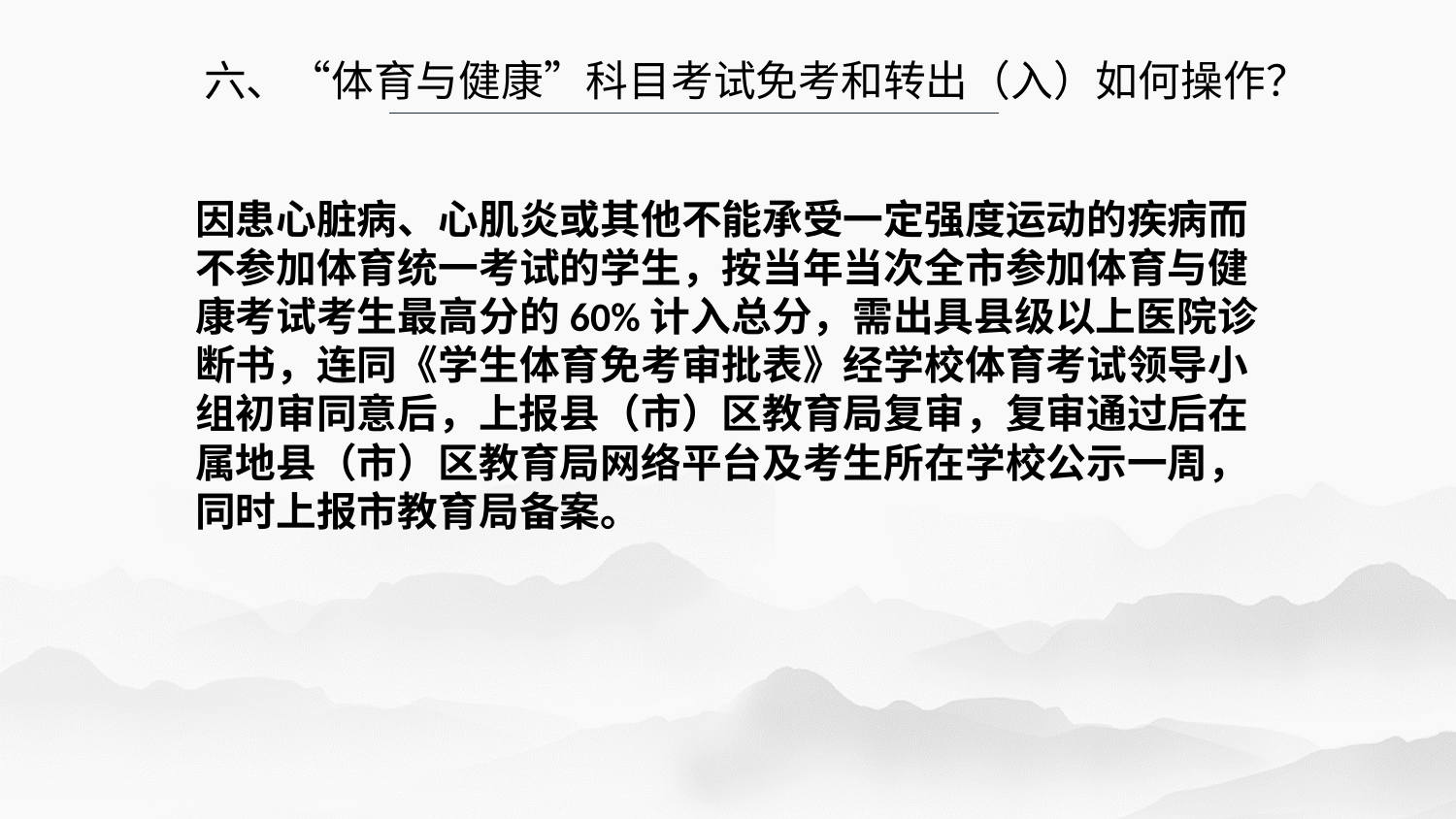

六、“体育与健康”科目考试免考和转出（入）如何操作？
因患心脏病、心肌炎或其他不能承受一定强度运动的疾病而不参加体育统一考试的学生，按当年当次全市参加体育与健康考试考生最高分的60%计入总分，需出具县级以上医院诊断书，连同《学生体育免考审批表》经学校体育考试领导小组初审同意后，上报县（市）区教育局复审，复审通过后在属地县（市）区教育局网络平台及考生所在学校公示一周，同时上报市教育局备案。